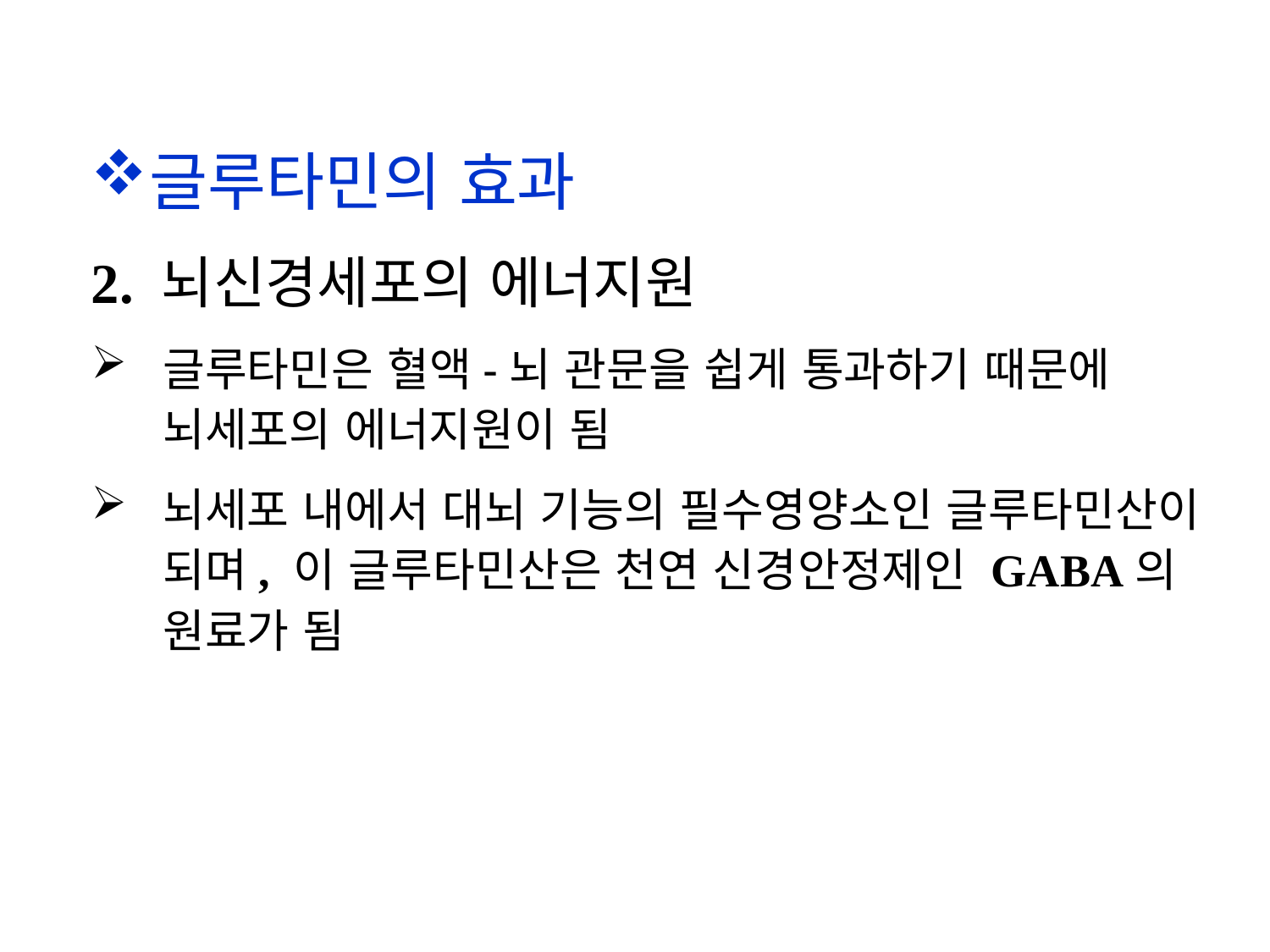

글루타민의 효과
2. 뇌신경세포의 에너지원
글루타민은 혈액-뇌 관문을 쉽게 통과하기 때문에 뇌세포의 에너지원이 됨
뇌세포 내에서 대뇌 기능의 필수영양소인 글루타민산이 되며, 이 글루타민산은 천연 신경안정제인 GABA의 원료가 됨